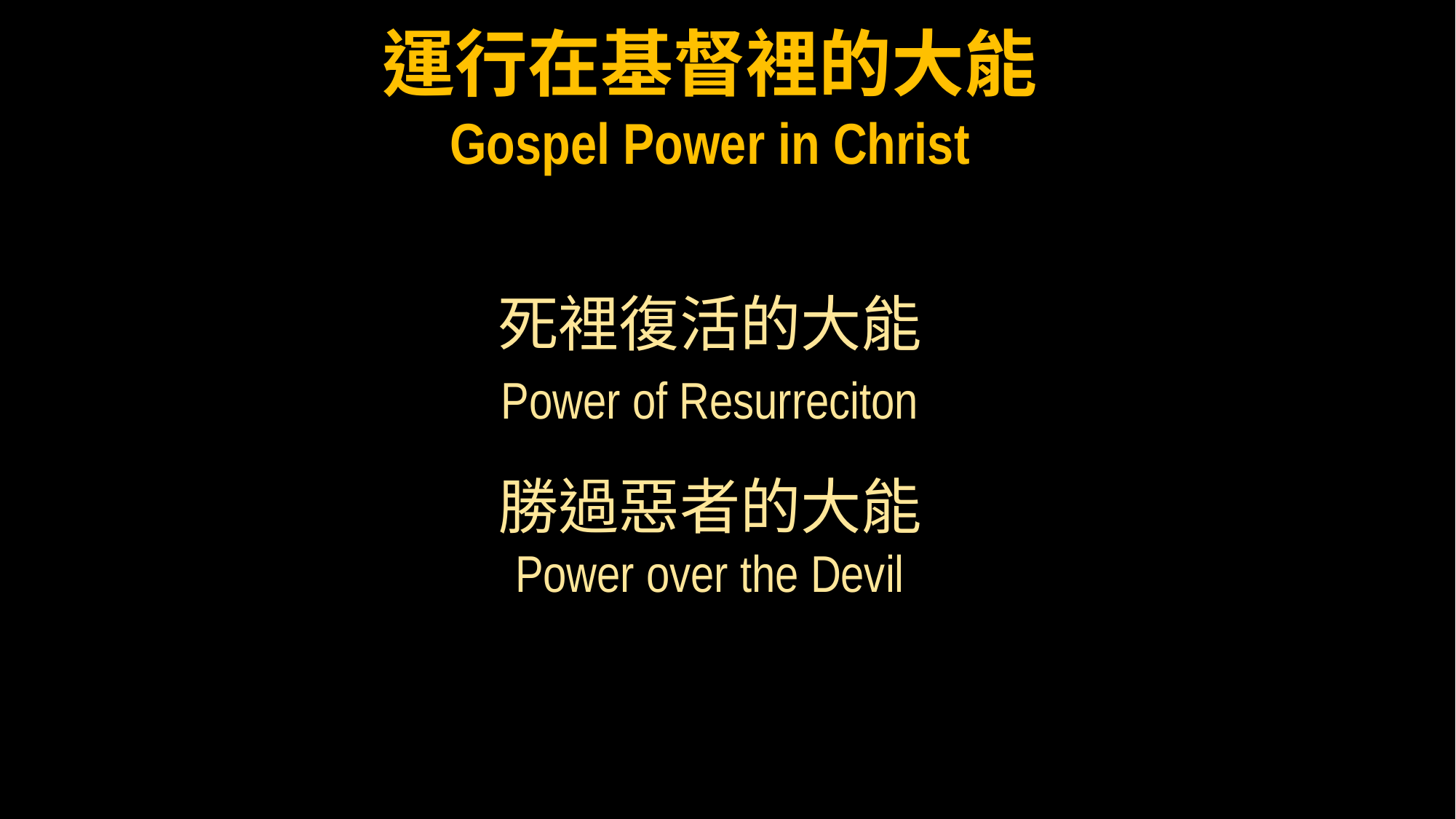

運行在基督裡的大能
Gospel Power in Christ

死裡復活的大能
Power of Resurreciton

勝過惡者的大能
Power over the Devil